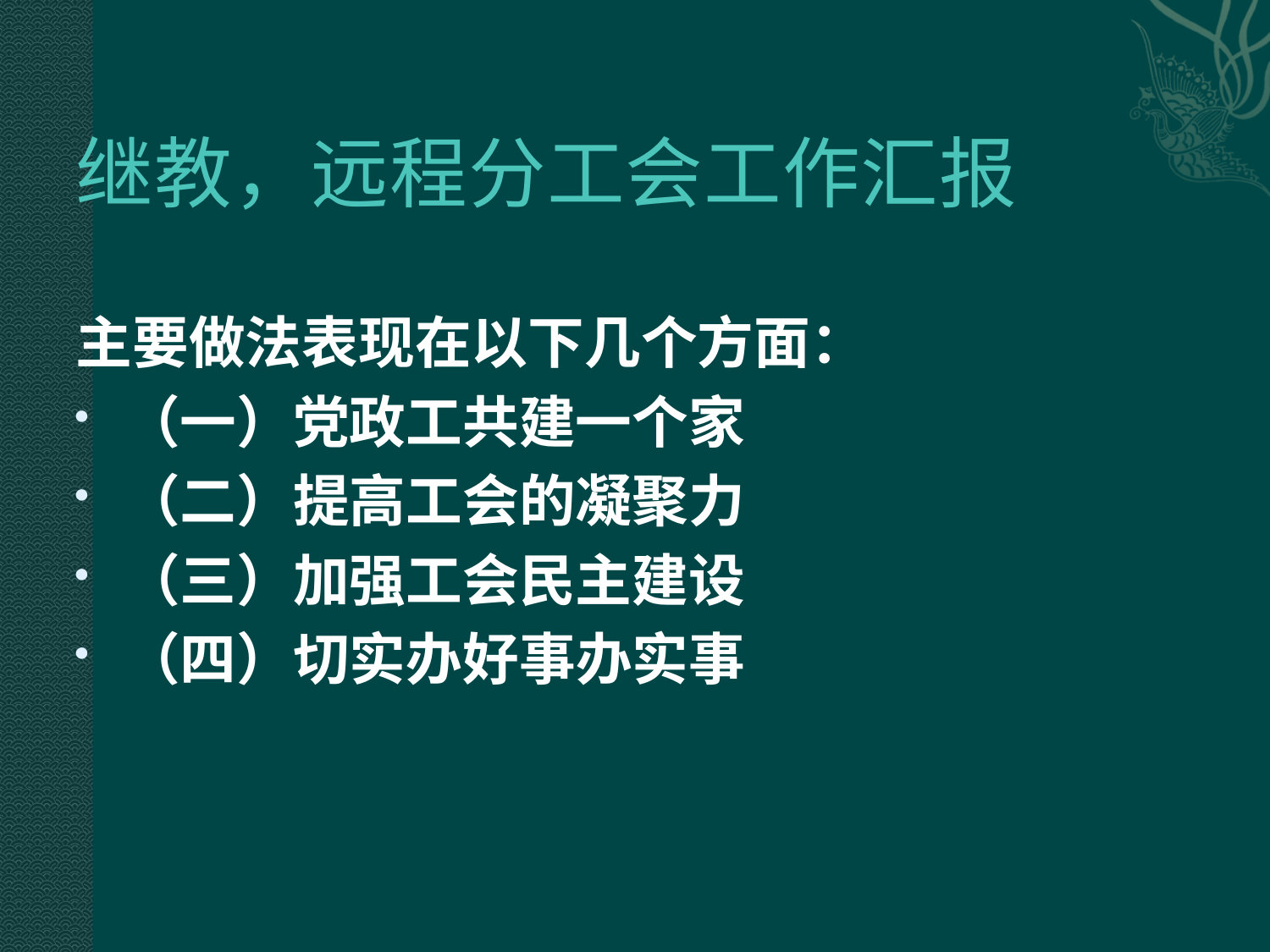

# 继教，远程分工会工作汇报

主要做法表现在以下几个方面：
（一）党政工共建一个家
（二）提高工会的凝聚力
（三）加强工会民主建设
（四）切实办好事办实事